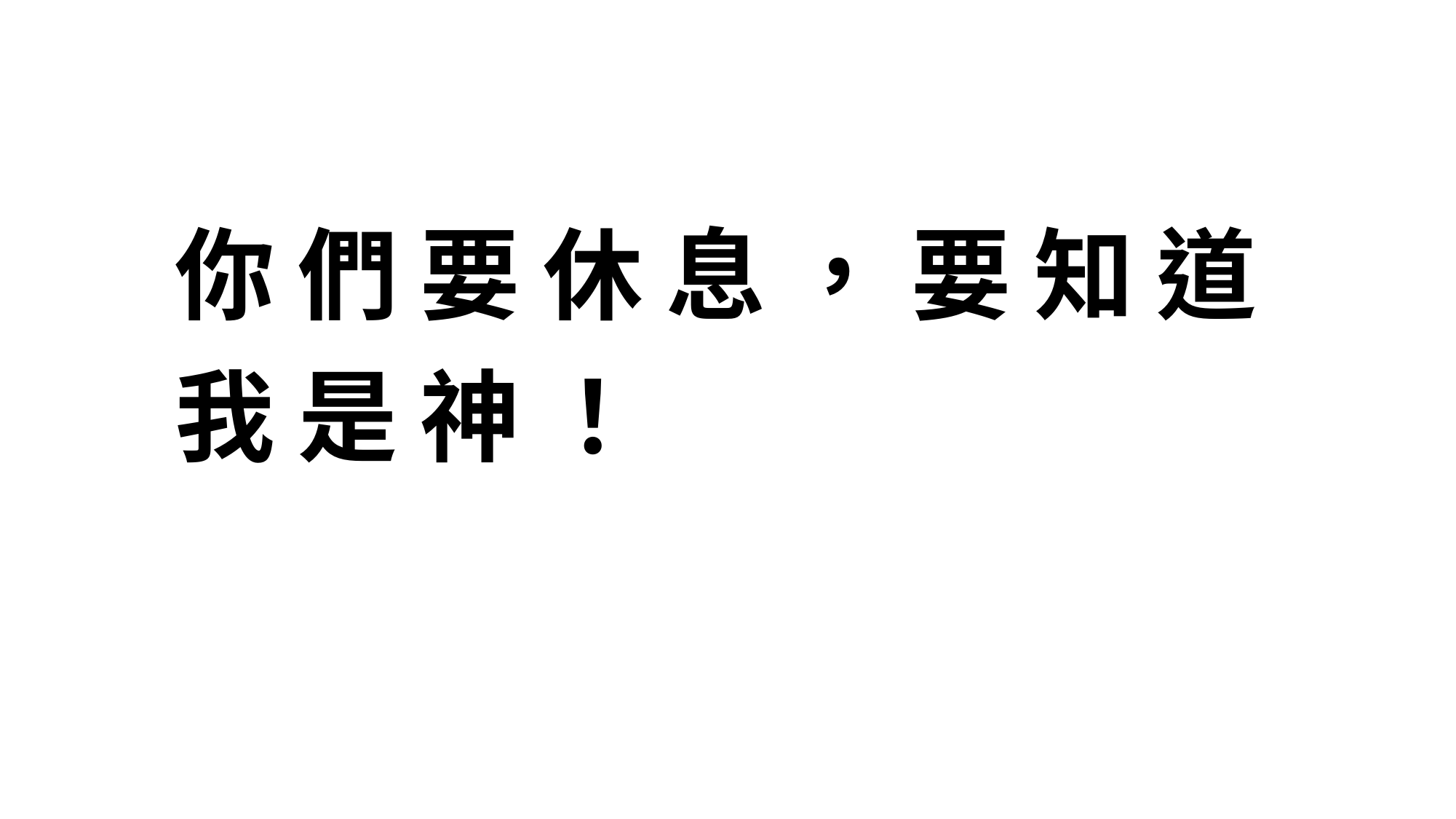

你 們 要 休 息 ， 要 知 道 我 是 神 ！